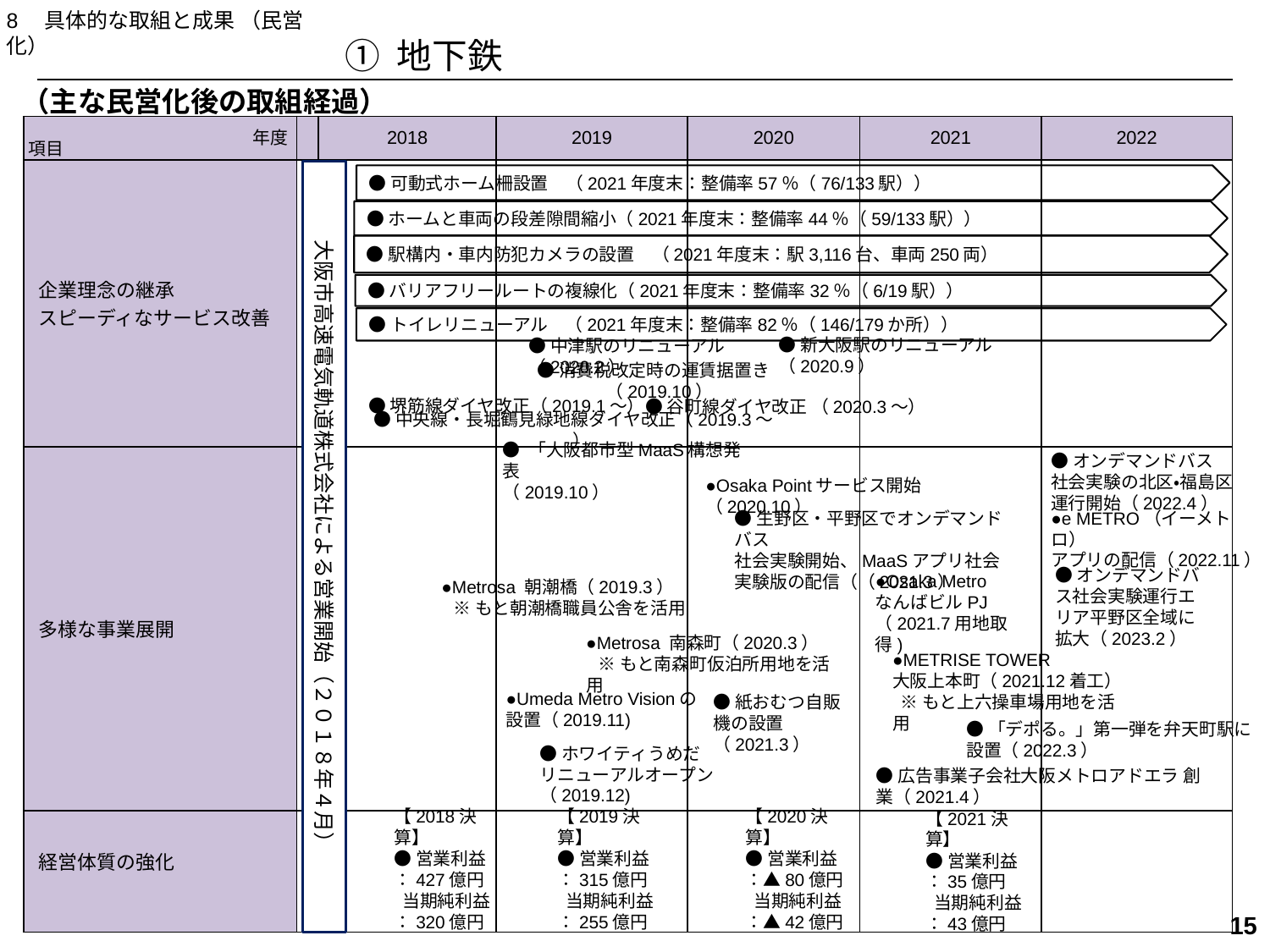

8　具体的な取組と成果 （民営化）
① 地下鉄
（主な民営化後の取組経過）
|  |  | 2018 | 2019 | 2020 | 2021 | 2022 |
| --- | --- | --- | --- | --- | --- | --- |
| 企業理念の継承 スピーディなサービス改善 |  |  |  |  |  |  |
| 多様な事業展開 |  |  |  |  |  |  |
| 経営体質の強化 |  |  |  |  |  |  |
年度
項目
大阪市高速電気軌道株式会社による営業開始（２０１８年４月）
●可動式ホーム柵設置　（2021年度末：整備率57％（76/133駅））
●ホームと車両の段差隙間縮小（2021年度末：整備率44％（59/133駅））
●駅構内・車内防犯カメラの設置　（2021年度末：駅3,116台、車両250両）
●バリアフリールートの複線化（2021年度末：整備率32％（6/19駅））
●トイレリニューアル　（2021年度末：整備率82％（146/179か所））
●新大阪駅のリニューアル（2020.9）
●中津駅のリニューアル（2020.2）
●消費税改定時の運賃据置き （2019.10）
●堺筋線ダイヤ改正（2019.1～）
●谷町線ダイヤ改正 （2020.3～）
●中央線・長堀鶴見緑地線ダイヤ改正（2019.3～ ）
● 「大阪都市型MaaS構想発表
（2019.10）
●オンデマンドバス
社会実験の北区・福島区
運行開始（2022.4）
●Osaka Pointサービス開始（2020.10）
●e METRO（イーメトロ）
アプリの配信（2022.11）
●生野区・平野区でオンデマンドバス
社会実験開始、MaaSアプリ社会実験版の配信（（2021.3）
●オンデマンドバス社会実験運行エリア平野区全域に拡大（2023.2）
●Metrosa 朝潮橋（2019.3）
   ※もと朝潮橋職員公舎を活用

●Osaka Metro
なんばビルPJ
（2021.7用地取得)
●Metrosa 南森町（2020.3）
   ※もと南森町仮泊所用地を活用
●METRISE TOWER
大阪上本町（2021.12着工）
  ※もと上六操車場用地を活用
●Umeda Metro Visionの
設置（2019.11)
●紙おむつ自販機の設置
（2021.3）
●「デポる。」第一弾を弁天町駅に
設置（2022.3）
●ホワイティうめだ
リニューアルオープン
（2019.12)
●広告事業子会社大阪メトロアドエラ 創業（2021.4）
【2018決算】
●営業利益
：427億円
 当期純利益
：320億円

【2019決算】
●営業利益
：315億円
 当期純利益
：255億円

【2020決算】
●営業利益
：▲80億円
 当期純利益
：▲42億円

【2021決算】
●営業利益
：35億円
 当期純利益
：43億円

15